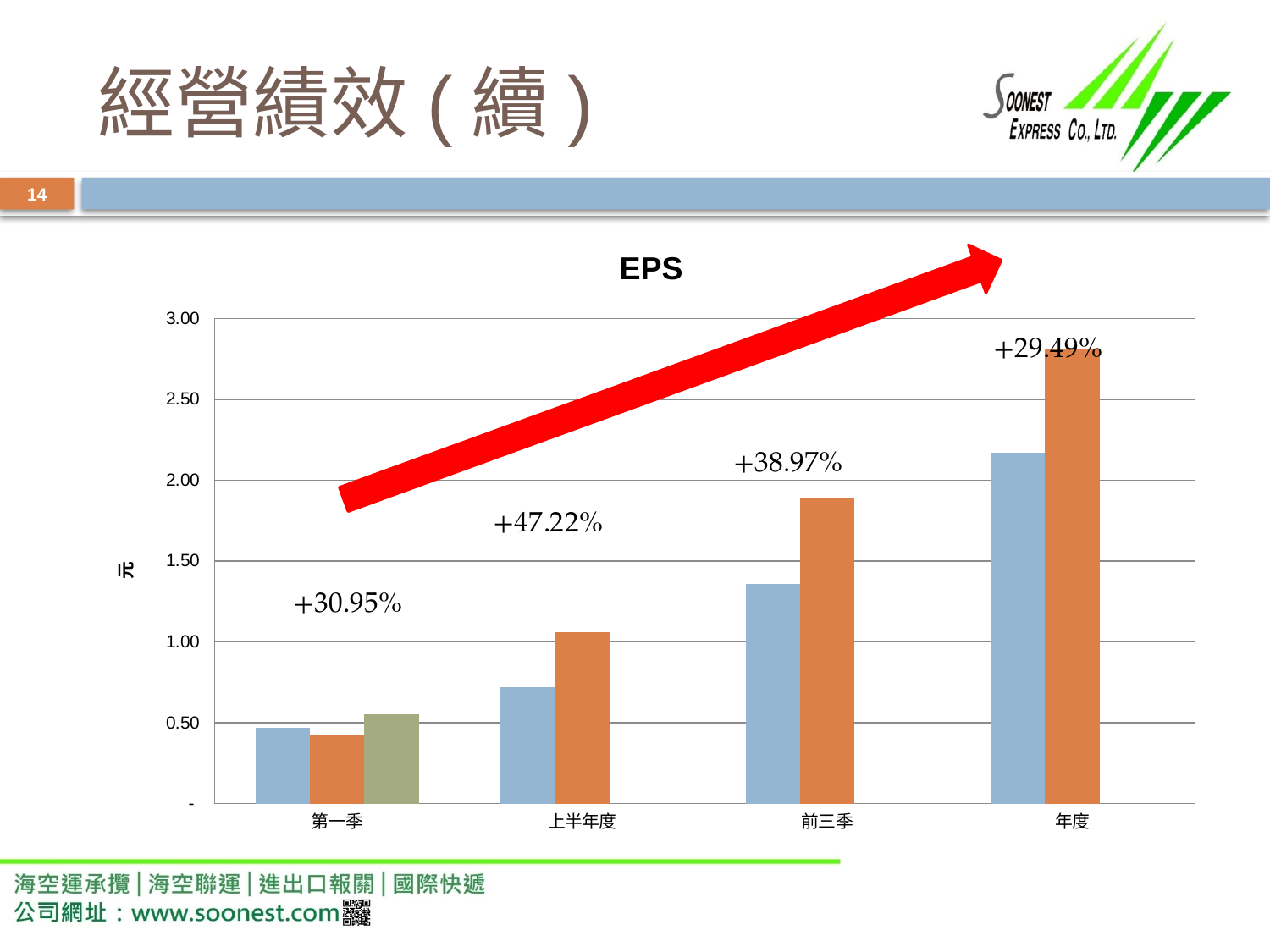

# 經營績效(續)
14

### Chart: EPS

| Category | 2017 | 2018 | 2019 |
|---|---|---|---|
| 第一季 | 0.47 | 0.42 | 0.55 |
| 上半年度 | 0.72 | 1.06 | None |
| 前三季 | 1.36 | 1.89 | None |
| 年度 | 2.17 | 2.81 | None |